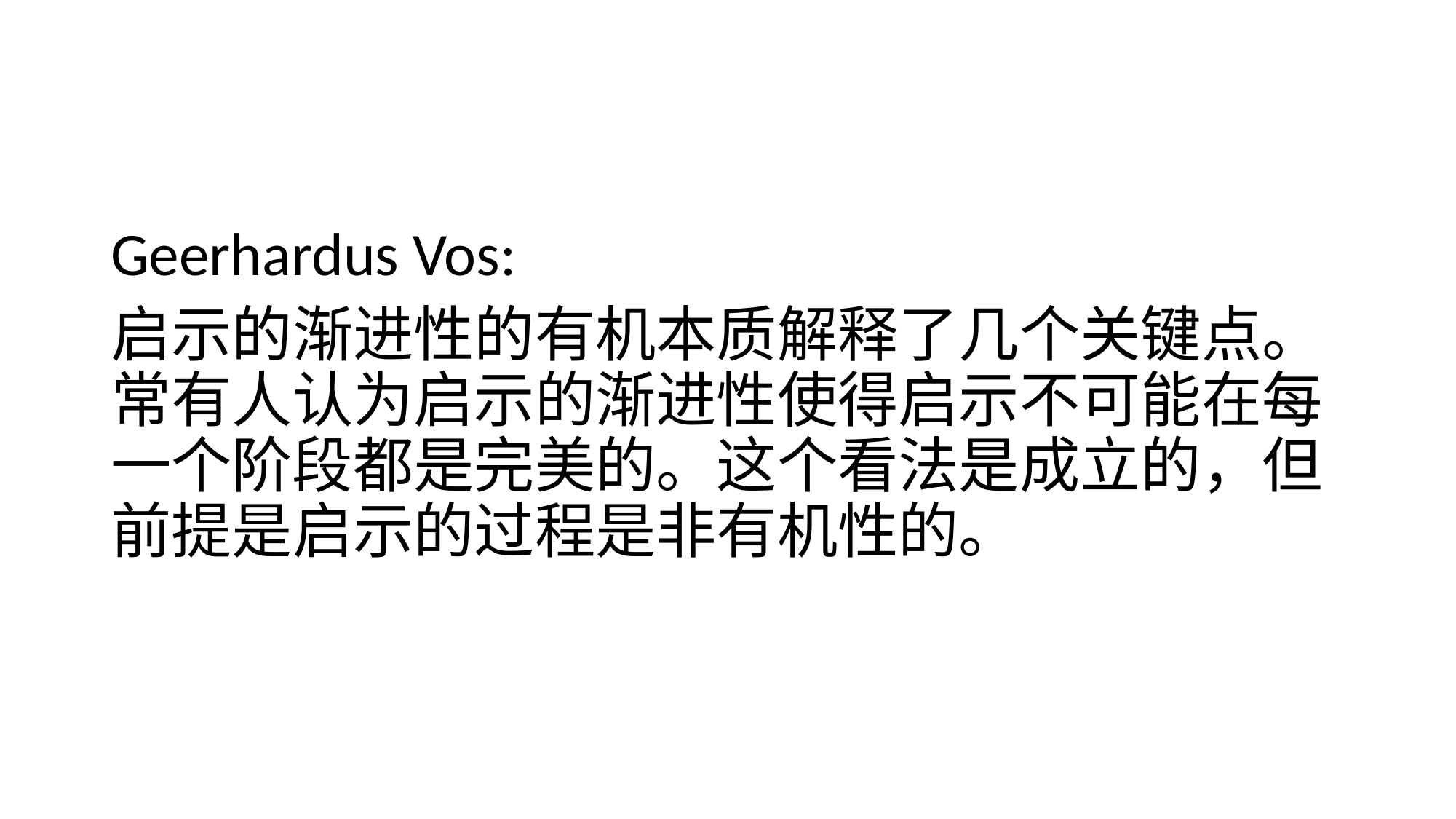

#
Geerhardus Vos:
启示的渐进性的有机本质解释了几个关键点。常有人认为启示的渐进性使得启示不可能在每一个阶段都是完美的。这个看法是成立的，但前提是启示的过程是非有机性的。